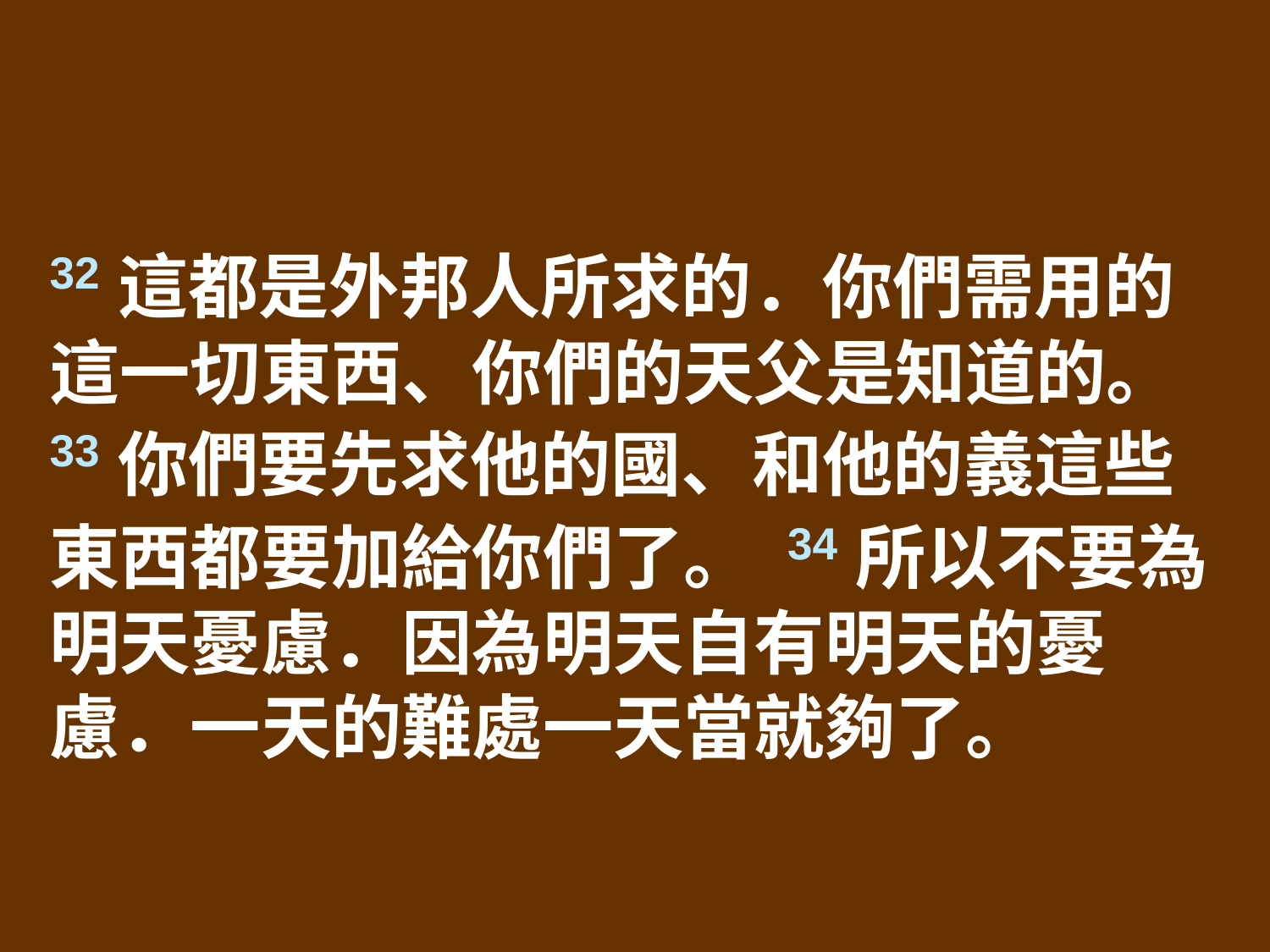

32這都是外邦人所求的．你們需用的這一切東西、你們的天父是知道的。 33你們要先求他的國、和他的義這些東西都要加給你們了。 34所以不要為明天憂慮．因為明天自有明天的憂慮．一天的難處一天當就夠了。